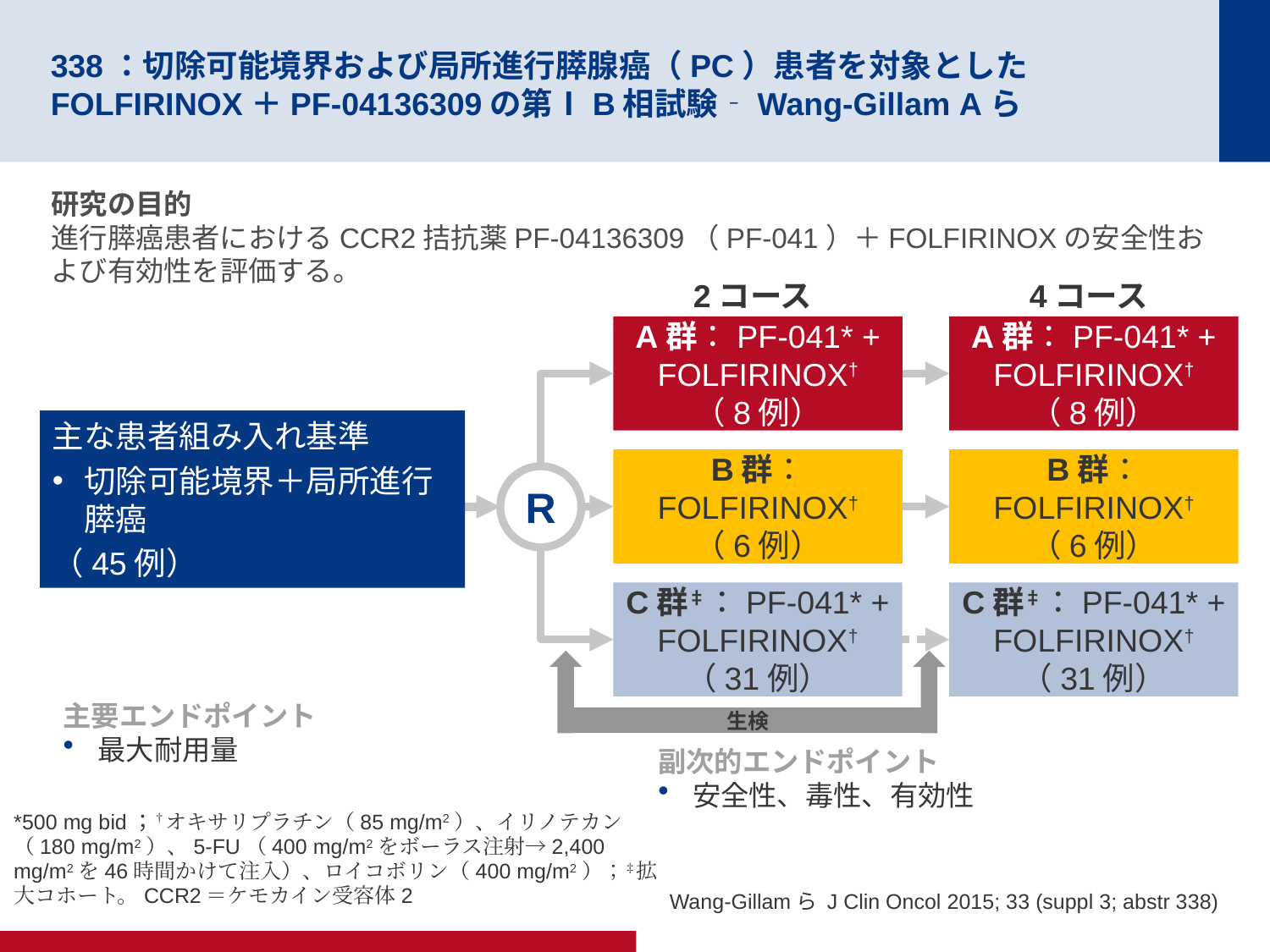

# 338：切除可能境界および局所進行膵腺癌（PC）患者を対象としたFOLFIRINOX＋PF-04136309の第ⅠB相試験‐Wang-Gillam Aら
研究の目的
進行膵癌患者におけるCCR2拮抗薬PF-04136309（PF-041）＋FOLFIRINOXの安全性および有効性を評価する。
2コース
4コース
A群：PF-041* + FOLFIRINOX†
（8例）
A群：PF-041* + FOLFIRINOX†
（8例）
主な患者組み入れ基準
切除可能境界＋局所進行膵癌
（45例）
B群：
FOLFIRINOX†
（6例）
B群：
FOLFIRINOX†
（6例）
R
C群‡：PF-041* + FOLFIRINOX†
（31例）
C群‡：PF-041* + FOLFIRINOX†
（31例）

生検
主要エンドポイント
最大耐用量
副次的エンドポイント
安全性、毒性、有効性
*500 mg bid；†オキサリプラチン（85 mg/m2）、イリノテカン
（180 mg/m2）、5-FU（400 mg/m2をボーラス注射→2,400 mg/m2を46時間かけて注入）、ロイコボリン（400 mg/m2）；‡拡大コホート。CCR2＝ケモカイン受容体2
Wang-Gillamら J Clin Oncol 2015; 33 (suppl 3; abstr 338)